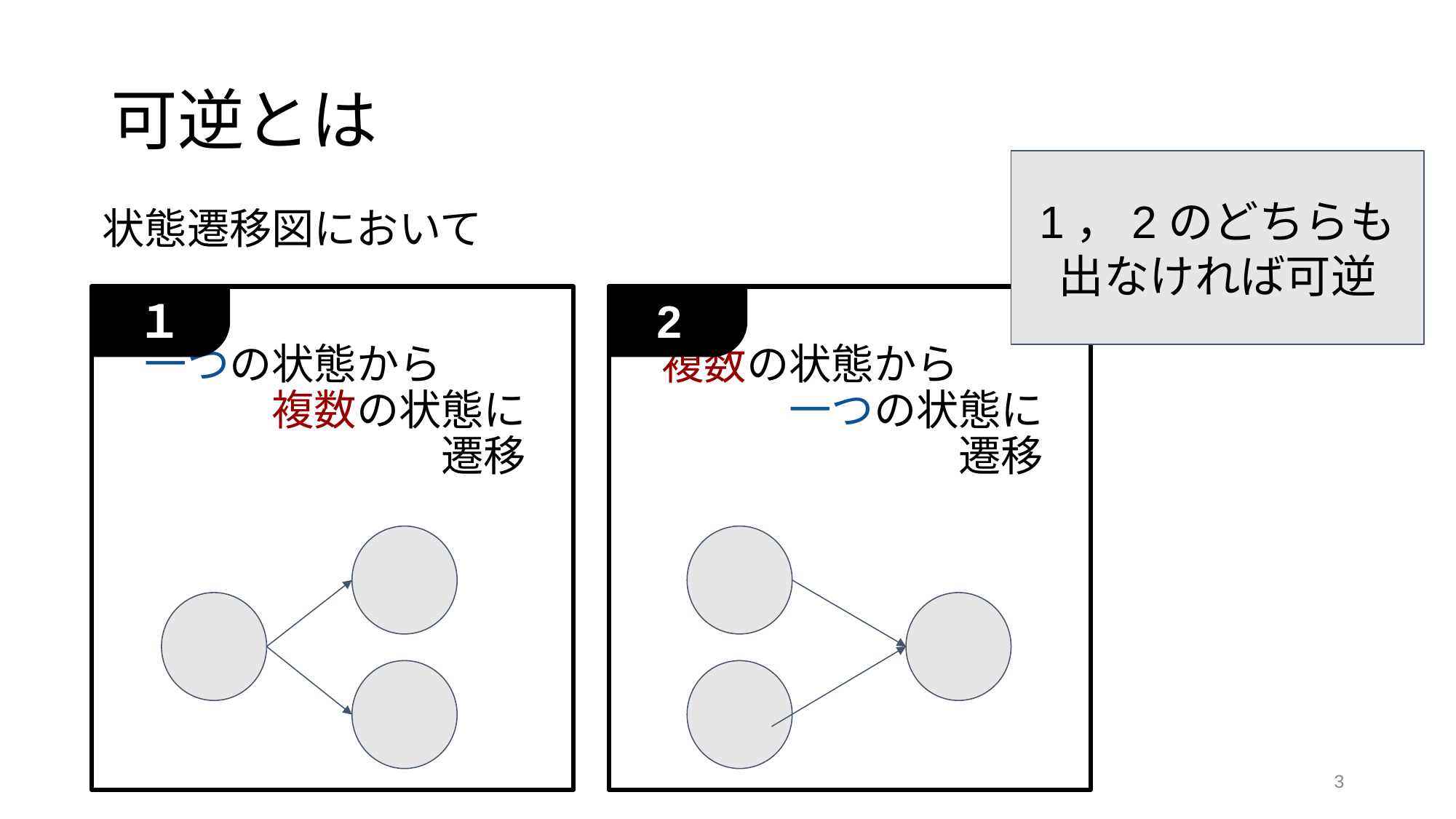

# 可逆とは
1，2のどちらも
出なければ可逆
状態遷移図において

１
2
　一つの状態から
　　　　複数の状態に
　　　　　　　　遷移
　複数の状態から
　　　　一つの状態に
　　　　　　　　遷移

3